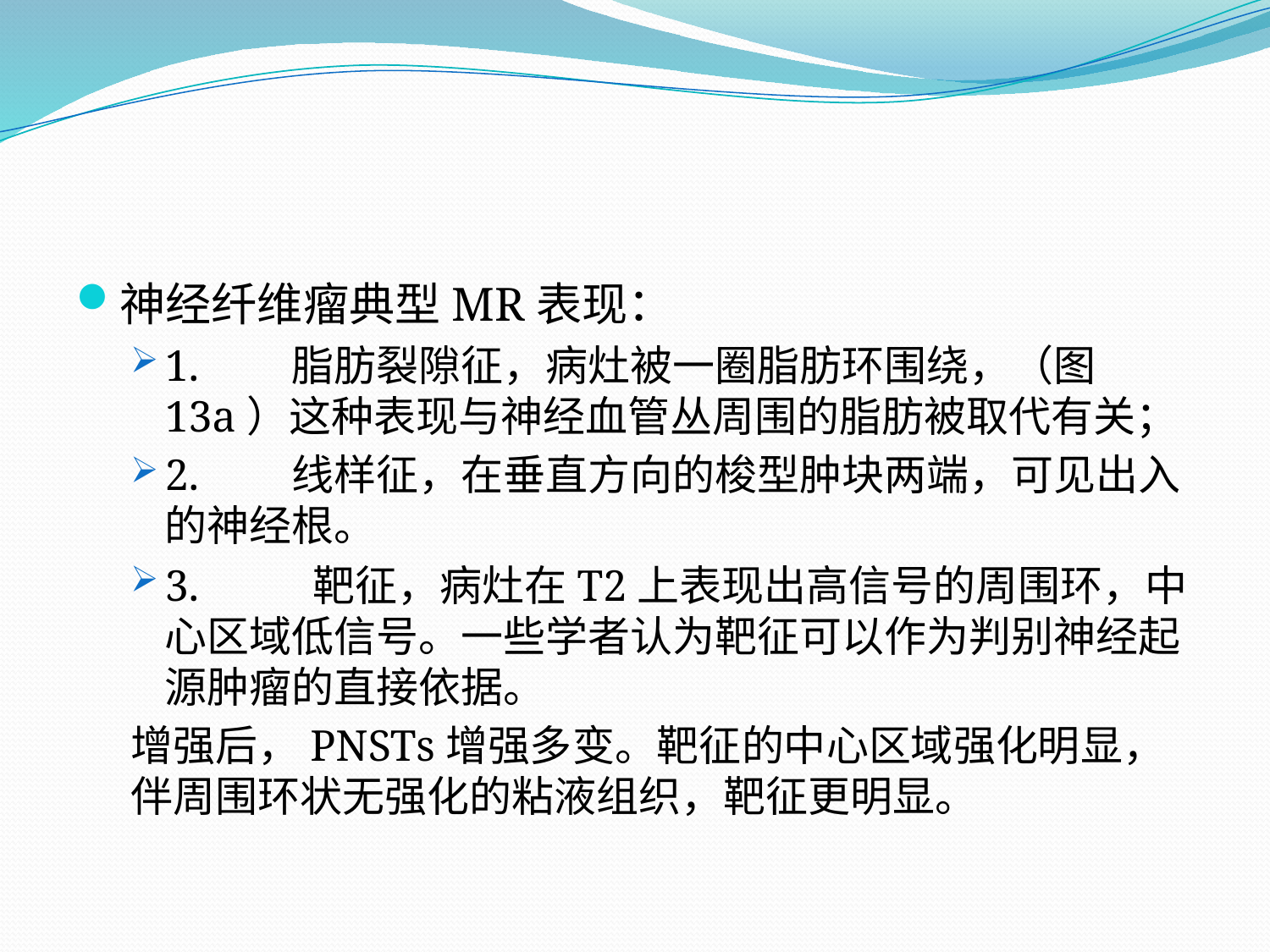

神经纤维瘤典型MR表现：
1.	脂肪裂隙征，病灶被一圈脂肪环围绕，（图13a）这种表现与神经血管丛周围的脂肪被取代有关；
2.	线样征，在垂直方向的梭型肿块两端，可见出入的神经根。
3.	 靶征，病灶在T2上表现出高信号的周围环，中心区域低信号。一些学者认为靶征可以作为判别神经起源肿瘤的直接依据。
增强后，PNSTs增强多变。靶征的中心区域强化明显，伴周围环状无强化的粘液组织，靶征更明显。